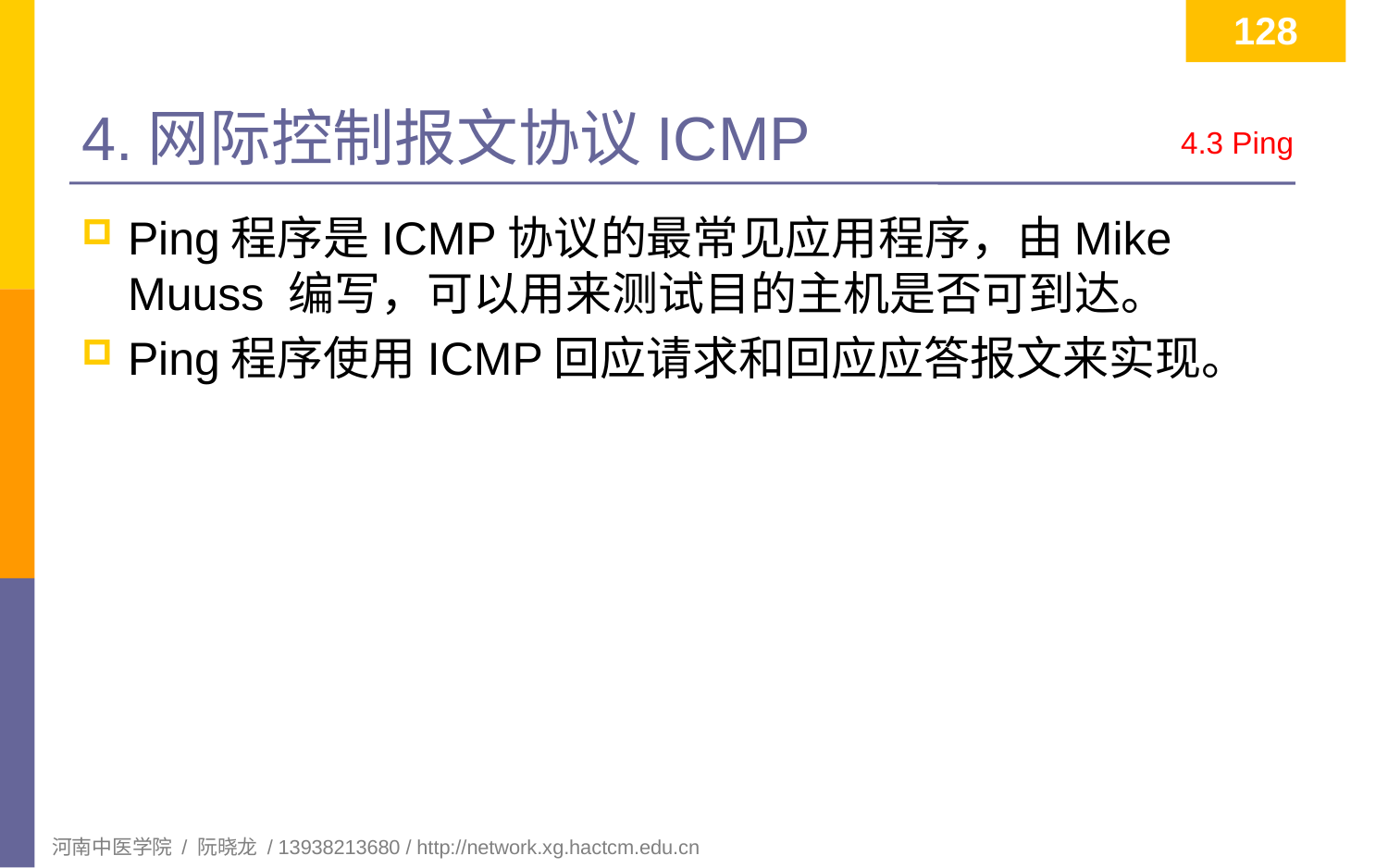

128
# 4.网际控制报文协议ICMP
4.3 Ping
Ping程序是ICMP协议的最常见应用程序，由Mike Muuss 编写，可以用来测试目的主机是否可到达。
Ping程序使用ICMP回应请求和回应应答报文来实现。